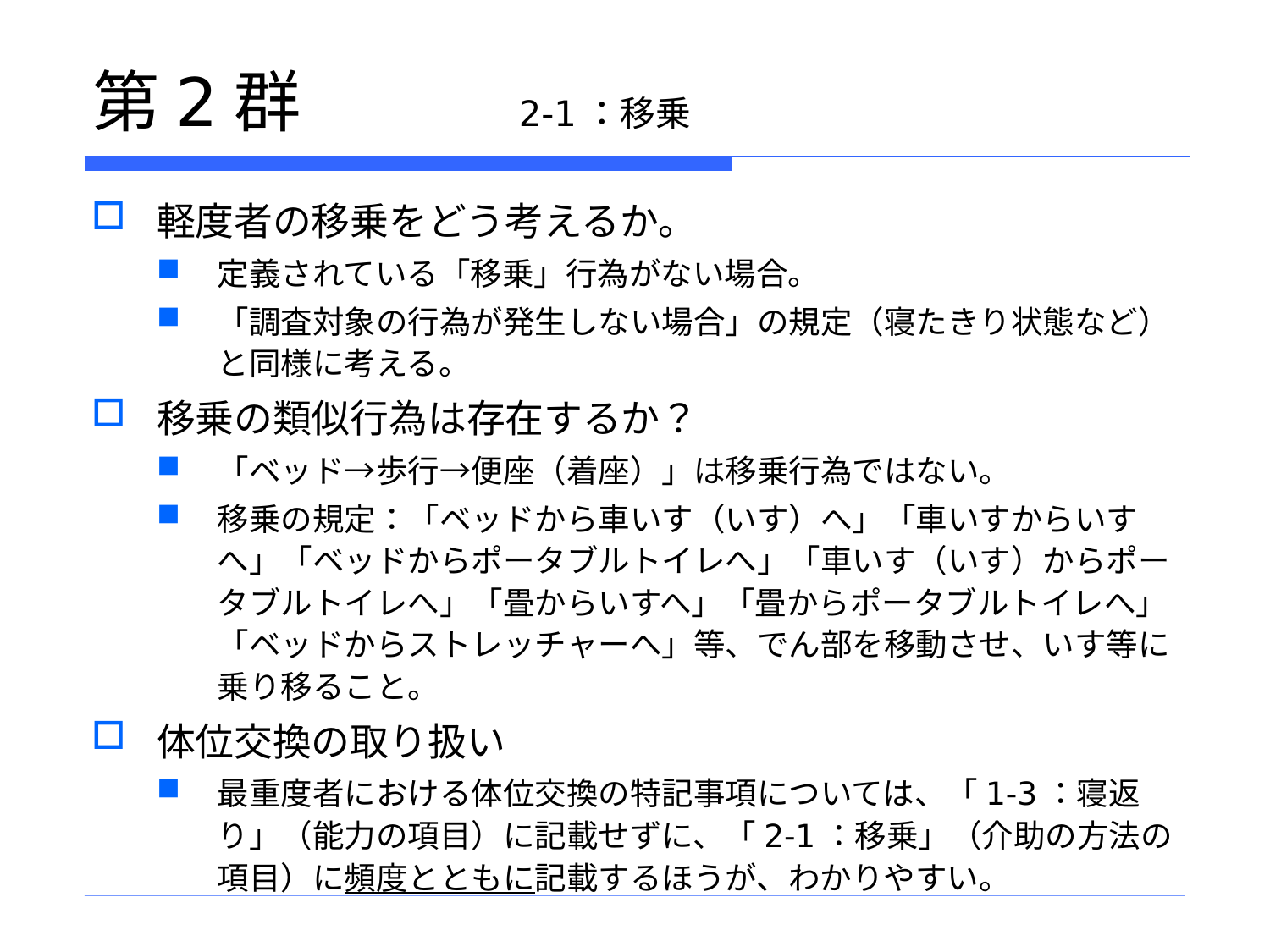

# 第2群　　　2-1：移乗
軽度者の移乗をどう考えるか。
定義されている「移乗」行為がない場合。
「調査対象の行為が発生しない場合」の規定（寝たきり状態など）と同様に考える。
移乗の類似行為は存在するか？
「ベッド→歩行→便座（着座）」は移乗行為ではない。
移乗の規定：「ベッドから車いす（いす）へ」「車いすからいすへ」「ベッドからポータブルトイレへ」「車いす（いす）からポータブルトイレへ」「畳からいすへ」「畳からポータブルトイレへ」「ベッドからストレッチャーへ」等、でん部を移動させ、いす等に乗り移ること。
体位交換の取り扱い
最重度者における体位交換の特記事項については、「1-3：寝返り」（能力の項目）に記載せずに、「2-1：移乗」（介助の方法の項目）に頻度とともに記載するほうが、わかりやすい。